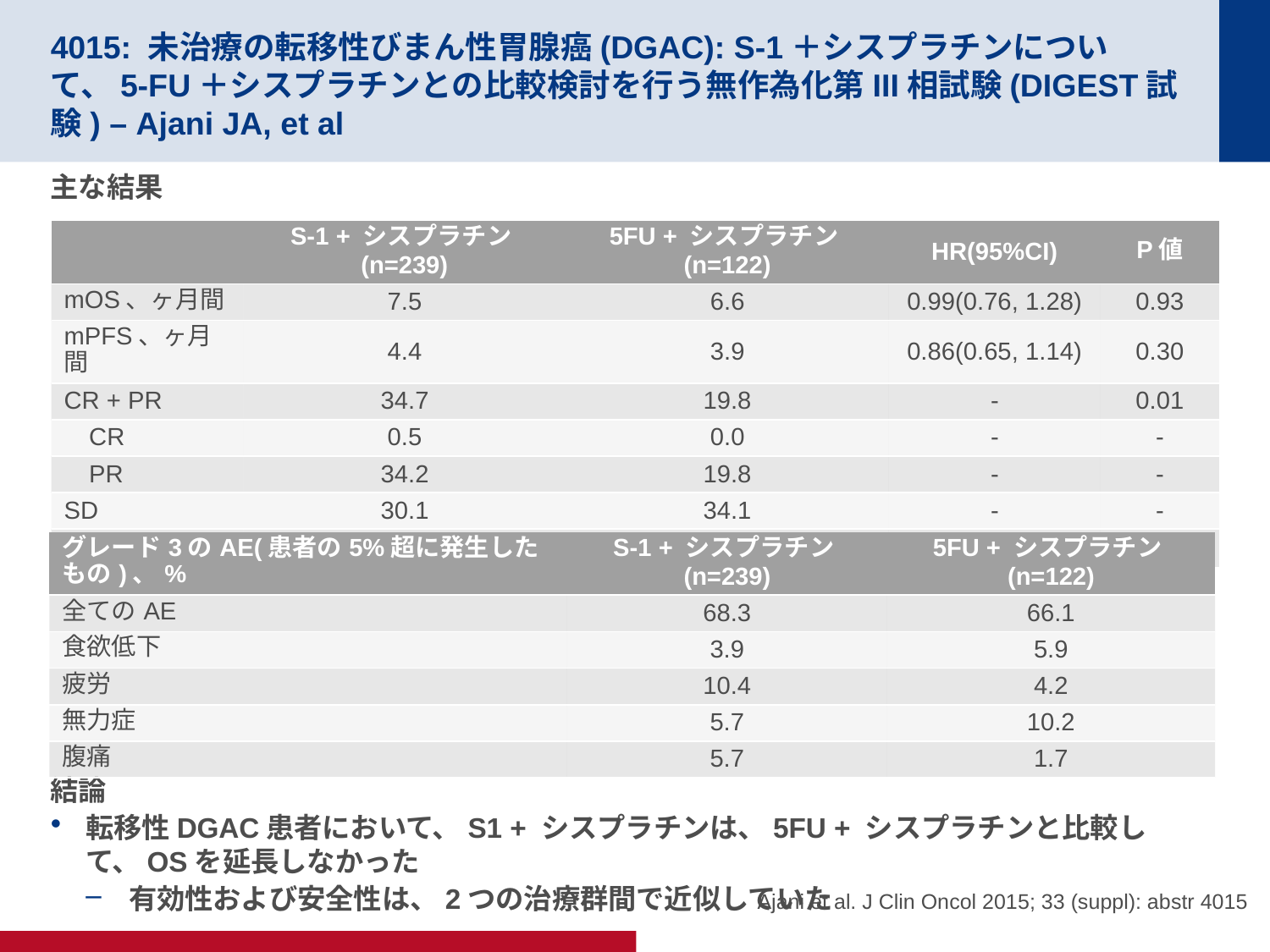

# 4015: 未治療の転移性びまん性胃腺癌(DGAC): S-1＋シスプラチンについて、5-FU＋シスプラチンとの比較検討を行う無作為化第III相試験(DIGEST試験) – Ajani JA, et al
主な結果

結論
転移性DGAC患者において、S1 + シスプラチンは、5FU + シスプラチンと比較して、OSを延長しなかった
有効性および安全性は、2つの治療群間で近似していた
|  | S-1 + シスプラチン(n=239) | 5FU + シスプラチン(n=122) | HR(95%CI) | P値 |
| --- | --- | --- | --- | --- |
| mOS、ヶ月間 | 7.5 | 6.6 | 0.99(0.76, 1.28) | 0.93 |
| mPFS、ヶ月間 | 4.4 | 3.9 | 0.86(0.65, 1.14) | 0.30 |
| CR + PR | 34.7 | 19.8 | - | 0.01 |
| CR | 0.5 | 0.0 | - | - |
| PR | 34.2 | 19.8 | - | - |
| SD | 30.1 | 34.1 | - | - |
| 評価不能 | 22.3 | 28.6 |  |  |
| グレード3のAE(患者の5%超に発生したもの)、% | S-1 + シスプラチン(n=239) | 5FU + シスプラチン(n=122) |
| --- | --- | --- |
| 全てのAE | 68.3 | 66.1 |
| 食欲低下 | 3.9 | 5.9 |
| 疲労 | 10.4 | 4.2 |
| 無力症 | 5.7 | 10.2 |
| 腹痛 | 5.7 | 1.7 |
Ajani et al. J Clin Oncol 2015; 33 (suppl): abstr 4015